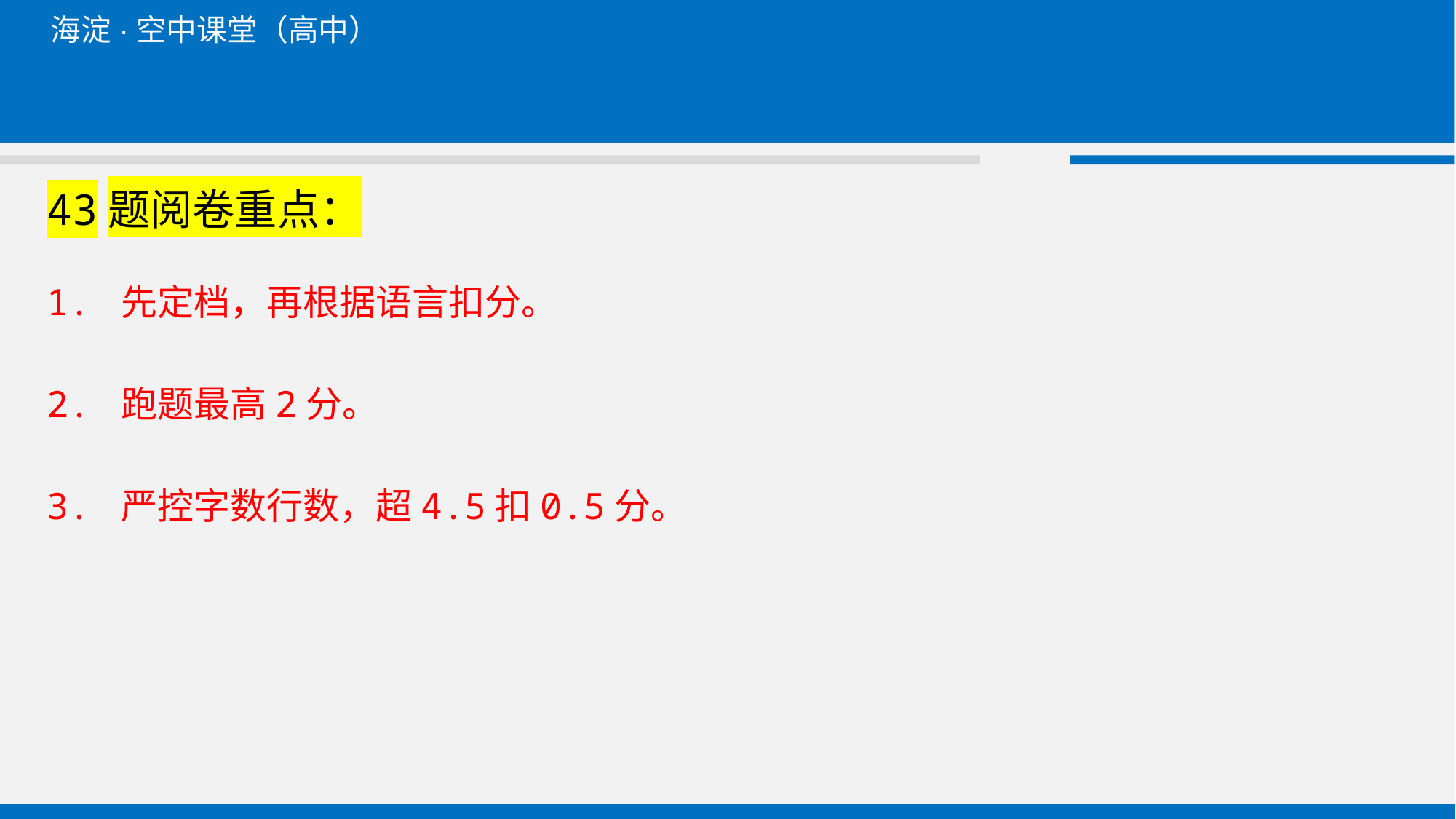

# 43题阅卷重点：
1. 先定档，再根据语言扣分。

2. 跑题最高2分。

3. 严控字数行数，超4.5扣0.5分。